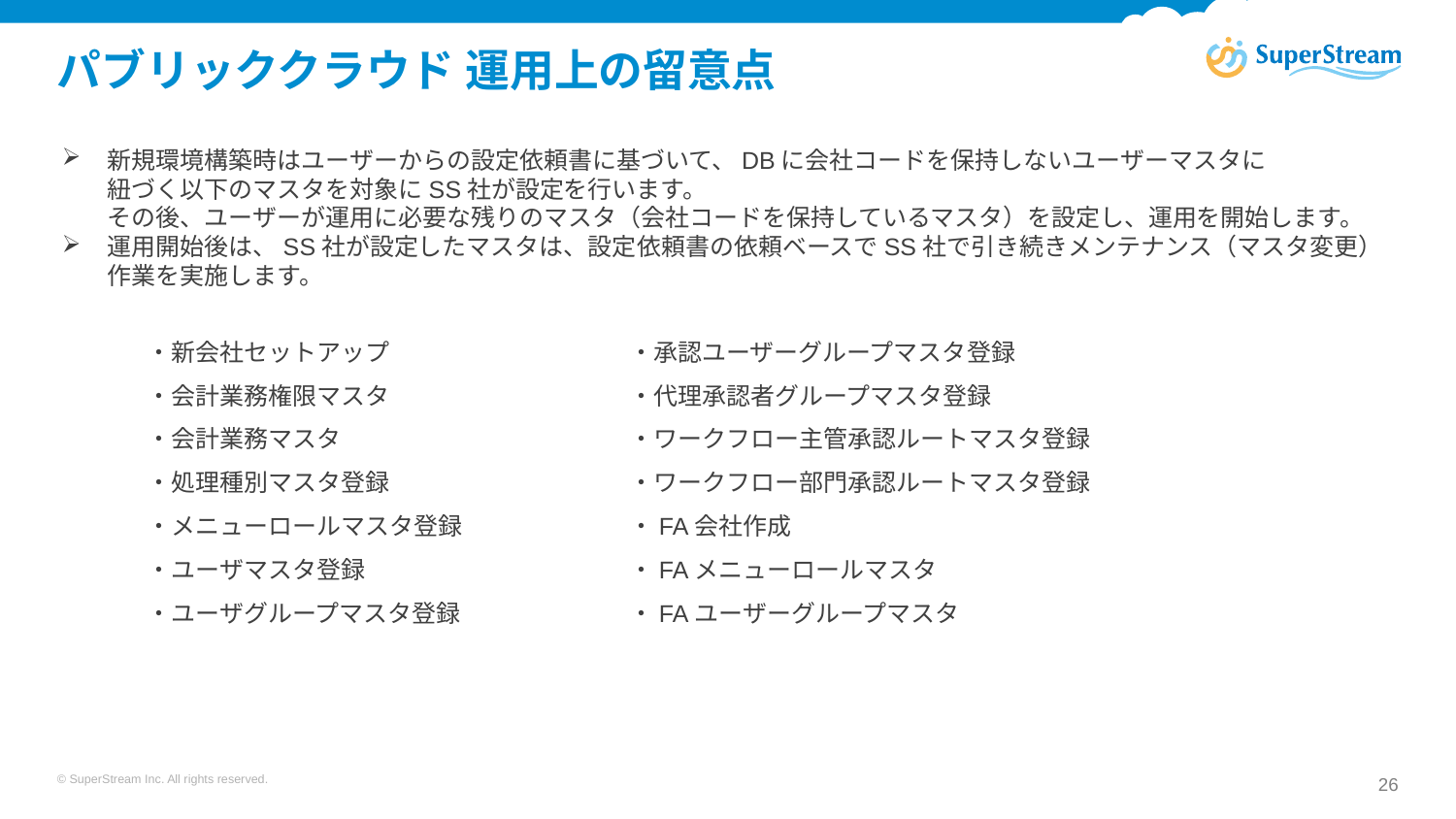

# パブリッククラウド 運用上の留意点
新規環境構築時はユーザーからの設定依頼書に基づいて、DBに会社コードを保持しないユーザーマスタに
紐づく以下のマスタを対象にSS社が設定を行います。
その後、ユーザーが運用に必要な残りのマスタ（会社コードを保持しているマスタ）を設定し、運用を開始します。
運用開始後は、SS社が設定したマスタは、設定依頼書の依頼ベースでSS社で引き続きメンテナンス（マスタ変更）
作業を実施します。
　・新会社セットアップ
　・会計業務権限マスタ
　・会計業務マスタ
　・処理種別マスタ登録
　・メニューロールマスタ登録
　・ユーザマスタ登録
　・ユーザグループマスタ登録
　・承認ユーザーグループマスタ登録
　・代理承認者グループマスタ登録
　・ワークフロー主管承認ルートマスタ登録
　・ワークフロー部門承認ルートマスタ登録
　・FA会社作成
　・FAメニューロールマスタ
　・FAユーザーグループマスタ
© SuperStream Inc. All rights reserved.
26